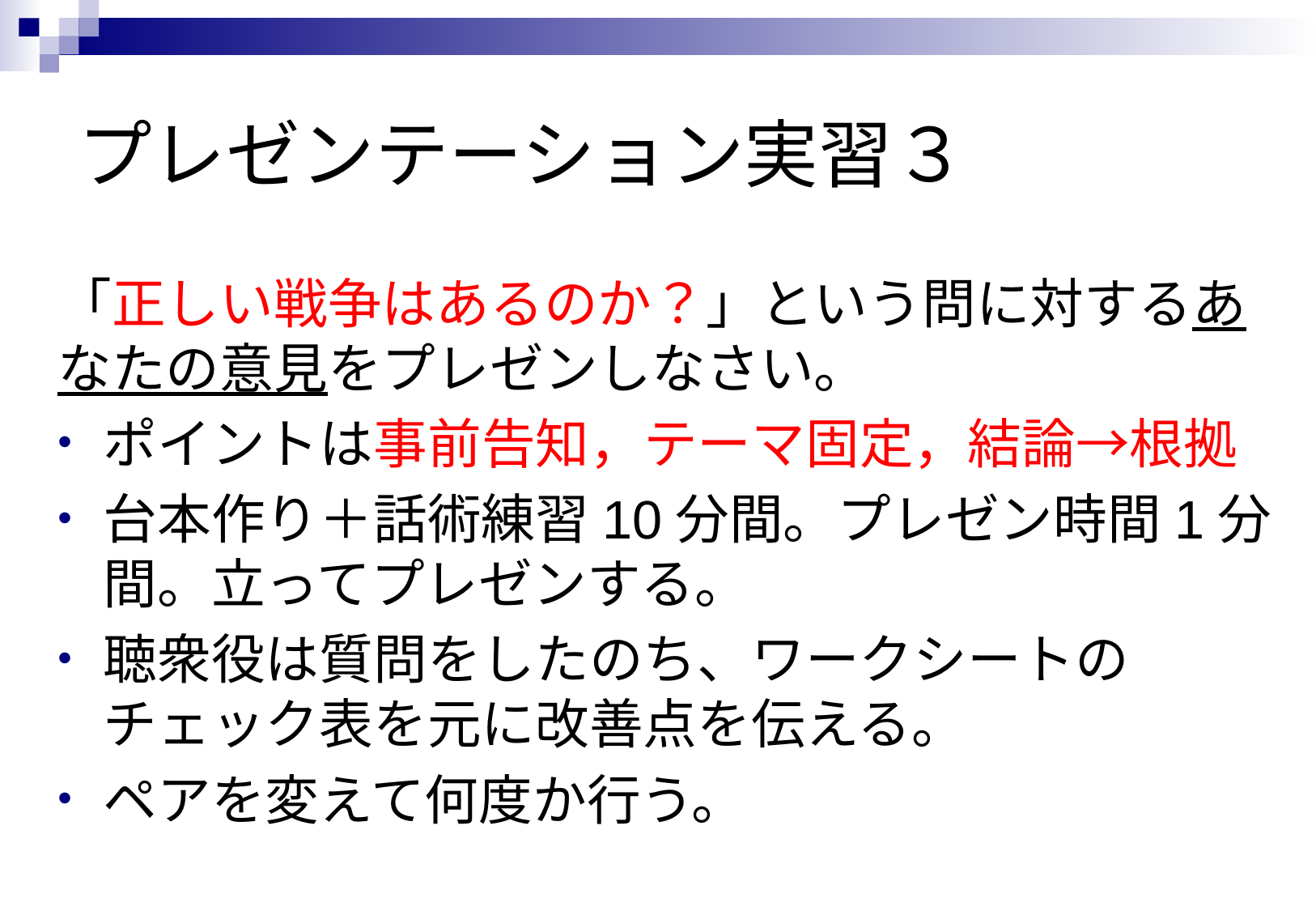

# プレゼンテーション実習３
「正しい戦争はあるのか？」という問に対するあなたの意見をプレゼンしなさい。
ポイントは事前告知，テーマ固定，結論→根拠
台本作り＋話術練習10分間。プレゼン時間1分間。立ってプレゼンする。
聴衆役は質問をしたのち、ワークシートのチェック表を元に改善点を伝える。
ペアを変えて何度か行う。